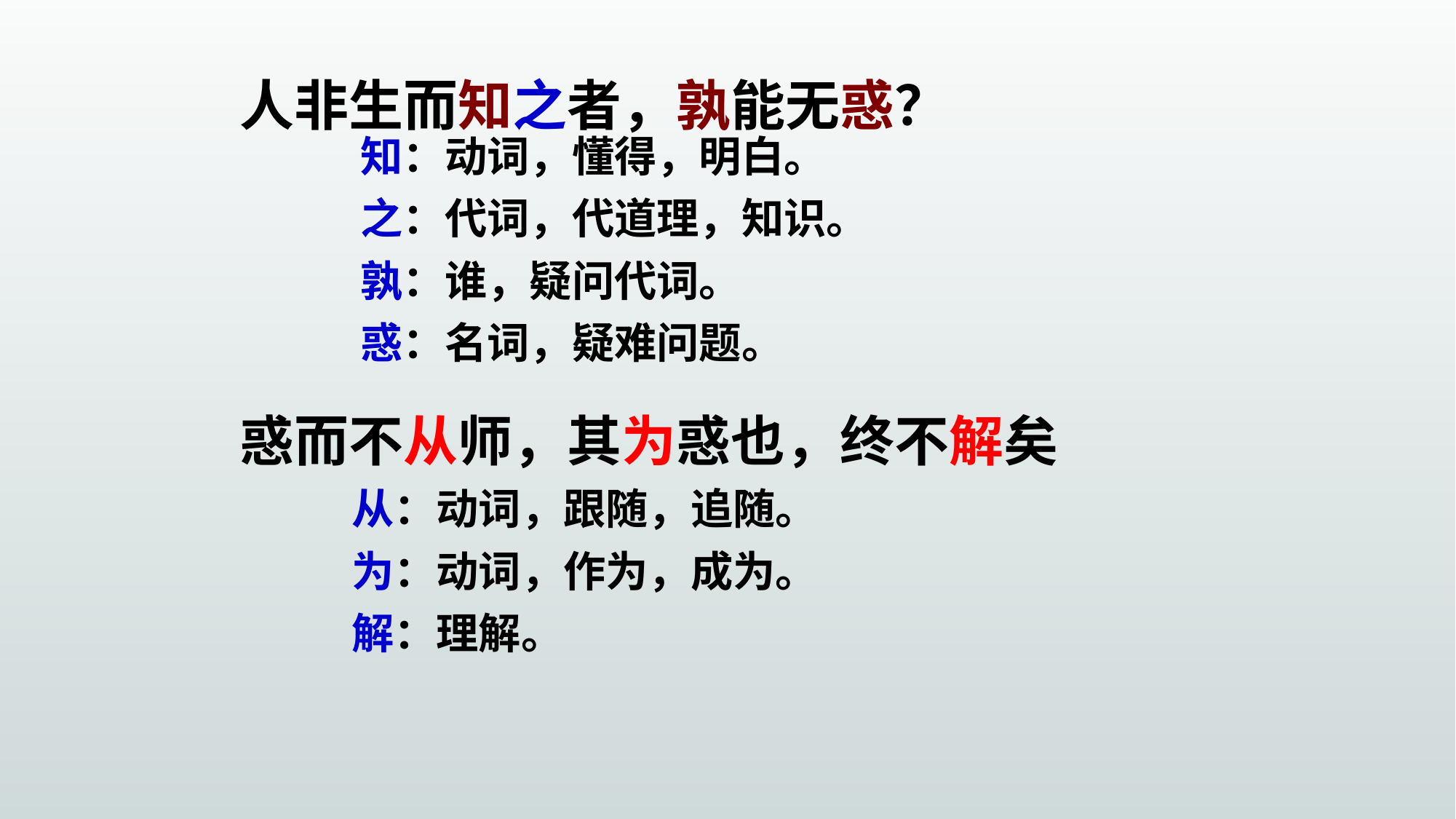

人非生而知之者，孰能无惑？
知：动词，懂得，明白。
之：代词，代道理，知识。
孰：谁，疑问代词。
惑：名词，疑难问题。
惑而不从师，其为惑也，终不解矣
从：动词，跟随，追随。
为：动词，作为，成为。
解：理解。